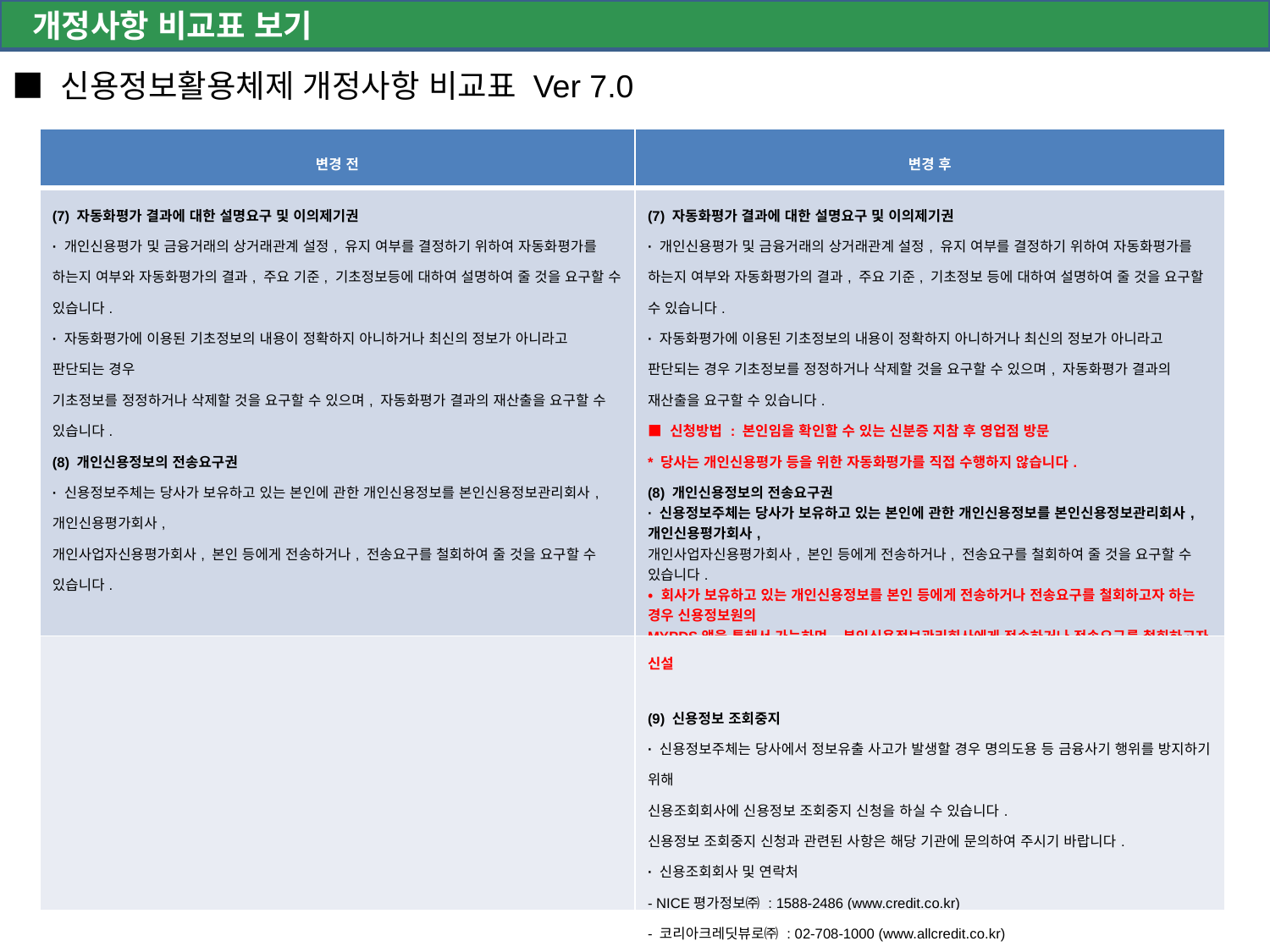

개정사항 비교표 보기
■ 신용정보활용체제 개정사항 비교표 Ver 7.0
| 변경 전 | 변경 후 |
| --- | --- |
| (7) 자동화평가 결과에 대한 설명요구 및 이의제기권 · 개인신용평가 및 금융거래의 상거래관계 설정, 유지 여부를 결정하기 위하여 자동화평가를 하는지 여부와 자동화평가의 결과, 주요 기준, 기초정보등에 대하여 설명하여 줄 것을 요구할 수 있습니다. · 자동화평가에 이용된 기초정보의 내용이 정확하지 아니하거나 최신의 정보가 아니라고 판단되는 경우 기초정보를 정정하거나 삭제할 것을 요구할 수 있으며, 자동화평가 결과의 재산출을 요구할 수 있습니다. (8) 개인신용정보의 전송요구권 · 신용정보주체는 당사가 보유하고 있는 본인에 관한 개인신용정보를 본인신용정보관리회사, 개인신용평가회사, 개인사업자신용평가회사, 본인 등에게 전송하거나, 전송요구를 철회하여 줄 것을 요구할 수 있습니다. | (7) 자동화평가 결과에 대한 설명요구 및 이의제기권 · 개인신용평가 및 금융거래의 상거래관계 설정, 유지 여부를 결정하기 위하여 자동화평가를 하는지 여부와 자동화평가의 결과, 주요 기준, 기초정보 등에 대하여 설명하여 줄 것을 요구할 수 있습니다. · 자동화평가에 이용된 기초정보의 내용이 정확하지 아니하거나 최신의 정보가 아니라고 판단되는 경우 기초정보를 정정하거나 삭제할 것을 요구할 수 있으며, 자동화평가 결과의 재산출을 요구할 수 있습니다. ■ 신청방법 : 본인임을 확인할 수 있는 신분증 지참 후 영업점 방문 \* 당사는 개인신용평가 등을 위한 자동화평가를 직접 수행하지 않습니다. (8) 개인신용정보의 전송요구권 · 신용정보주체는 당사가 보유하고 있는 본인에 관한 개인신용정보를 본인신용정보관리회사, 개인신용평가회사, 개인사업자신용평가회사, 본인 등에게 전송하거나, 전송요구를 철회하여 줄 것을 요구할 수 있습니다. • 회사가 보유하고 있는 개인신용정보를 본인 등에게 전송하거나 전송요구를 철회하고자 하는 경우 신용정보원의 MYPDS앱을 통해서 가능하며, 본인신용정보관리회사에게 전송하거나 전송요구를 철회하고자 하는 경우 해당 회사의 마이데이터앱 등을 통해서 가능합니다. ■ 신청방법 : 본인임을 확인할 수 있는 신분증 지참 후 영업점 방문 |
|  | 신설 (9) 신용정보 조회중지 · 신용정보주체는 당사에서 정보유출 사고가 발생할 경우 명의도용 등 금융사기 행위를 방지하기 위해 신용조회회사에 신용정보 조회중지 신청을 하실 수 있습니다. 신용정보 조회중지 신청과 관련된 사항은 해당 기관에 문의하여 주시기 바랍니다. · 신용조회회사 및 연락처 - NICE평가정보㈜ : 1588-2486 (www.credit.co.kr) - 코리아크레딧뷰로㈜ : 02-708-1000 (www.allcredit.co.kr) |